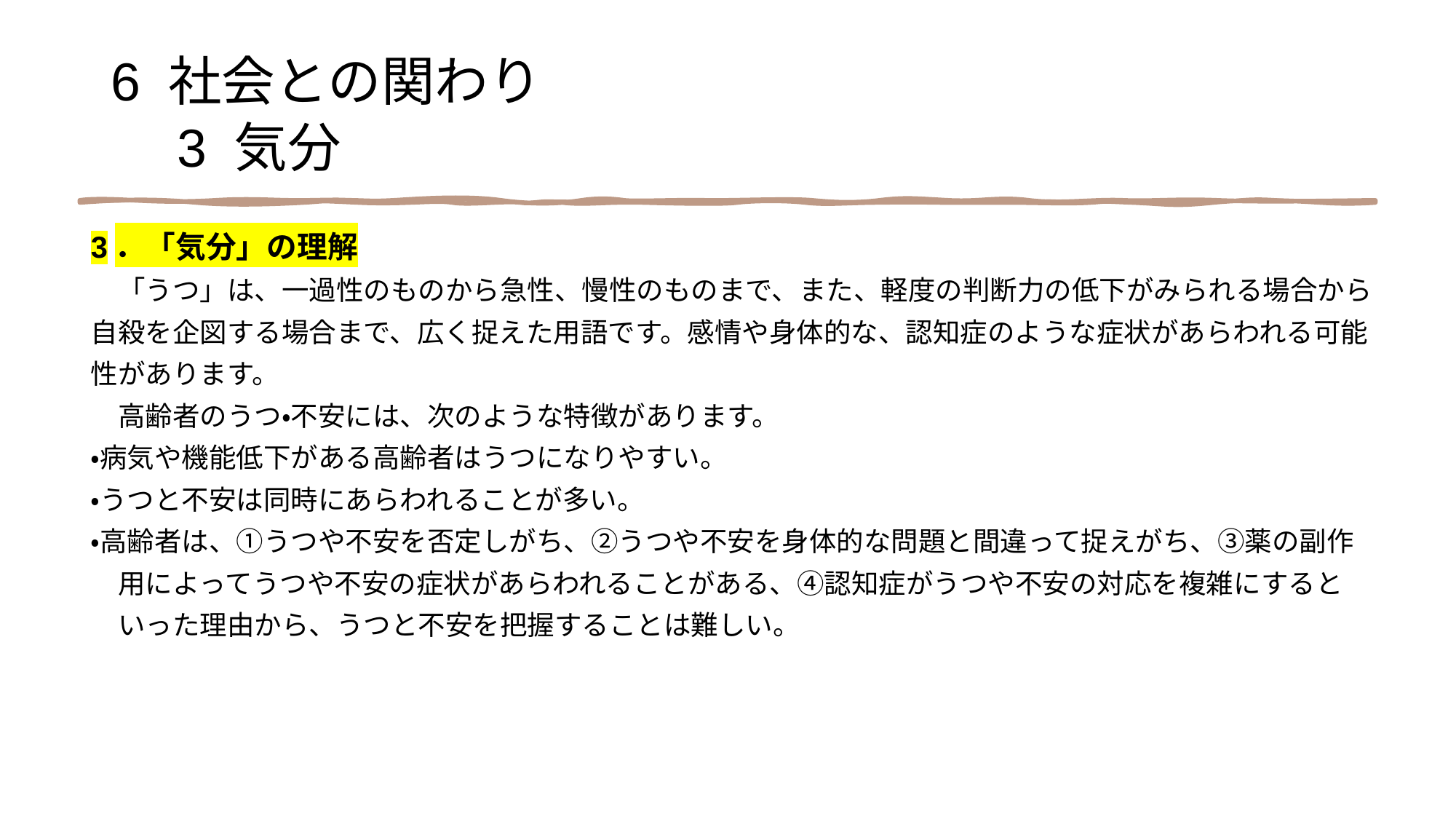

6 社会との関わり
　3 気分

3．「気分」の理解
　「うつ」は、一過性のものから急性、慢性のものまで、また、軽度の判断力の低下がみられる場合から
自殺を企図する場合まで、広く捉えた用語です。感情や身体的な、認知症のような症状があらわれる可能
性があります。
　高齢者のうつ・不安には、次のような特徴があります。
・病気や機能低下がある高齢者はうつになりやすい。
・うつと不安は同時にあらわれることが多い。
・高齢者は、①うつや不安を否定しがち、②うつや不安を身体的な問題と間違って捉えがち、③薬の副作
　用によってうつや不安の症状があらわれることがある、④認知症がうつや不安の対応を複雑にすると
　いった理由から、うつと不安を把握することは難しい。